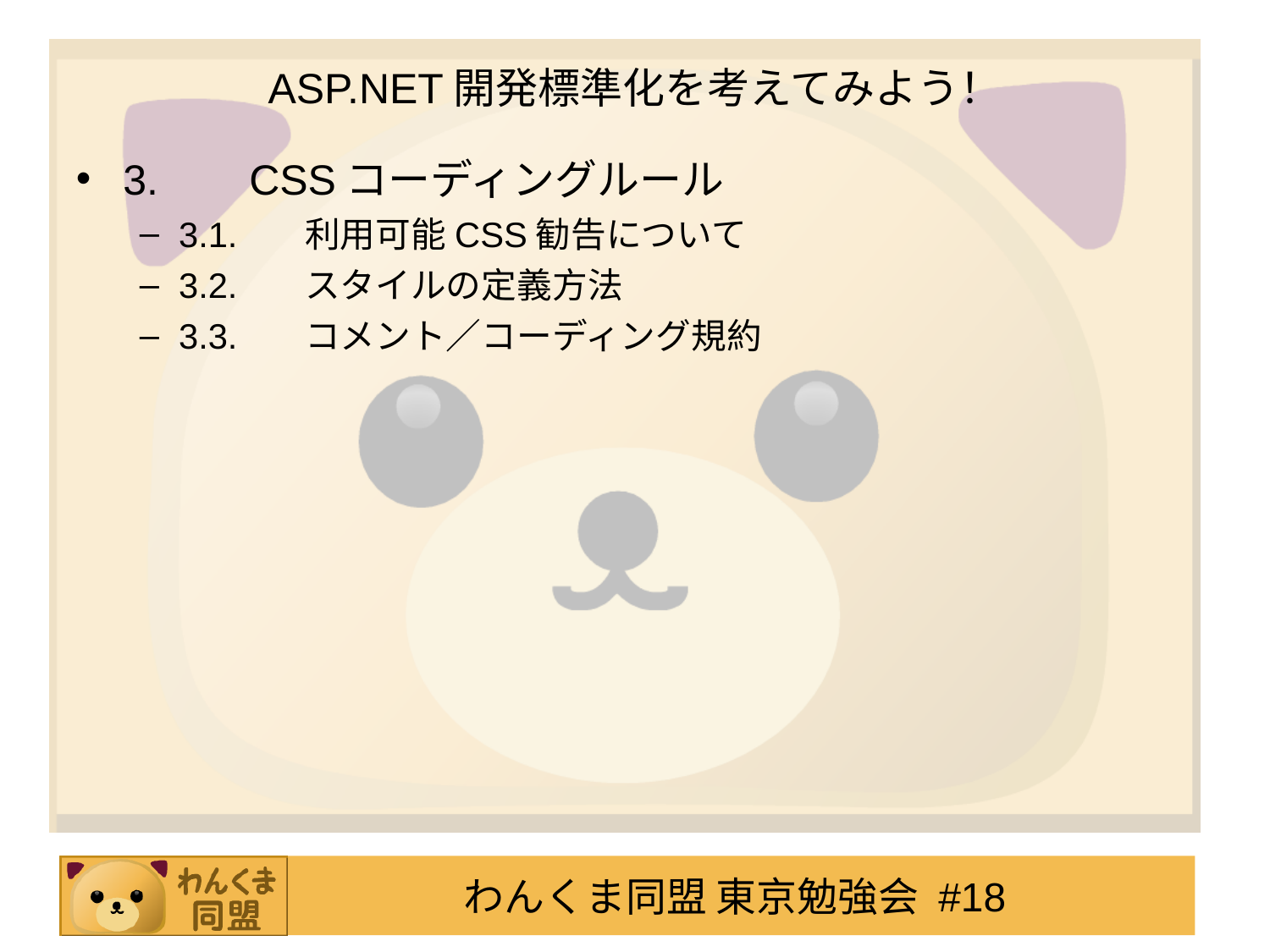

ASP.NET開発標準化を考えてみよう！
3.	CSSコーディングルール
3.1.	利用可能CSS勧告について
3.2.	スタイルの定義方法
3.3.	コメント／コーディング規約